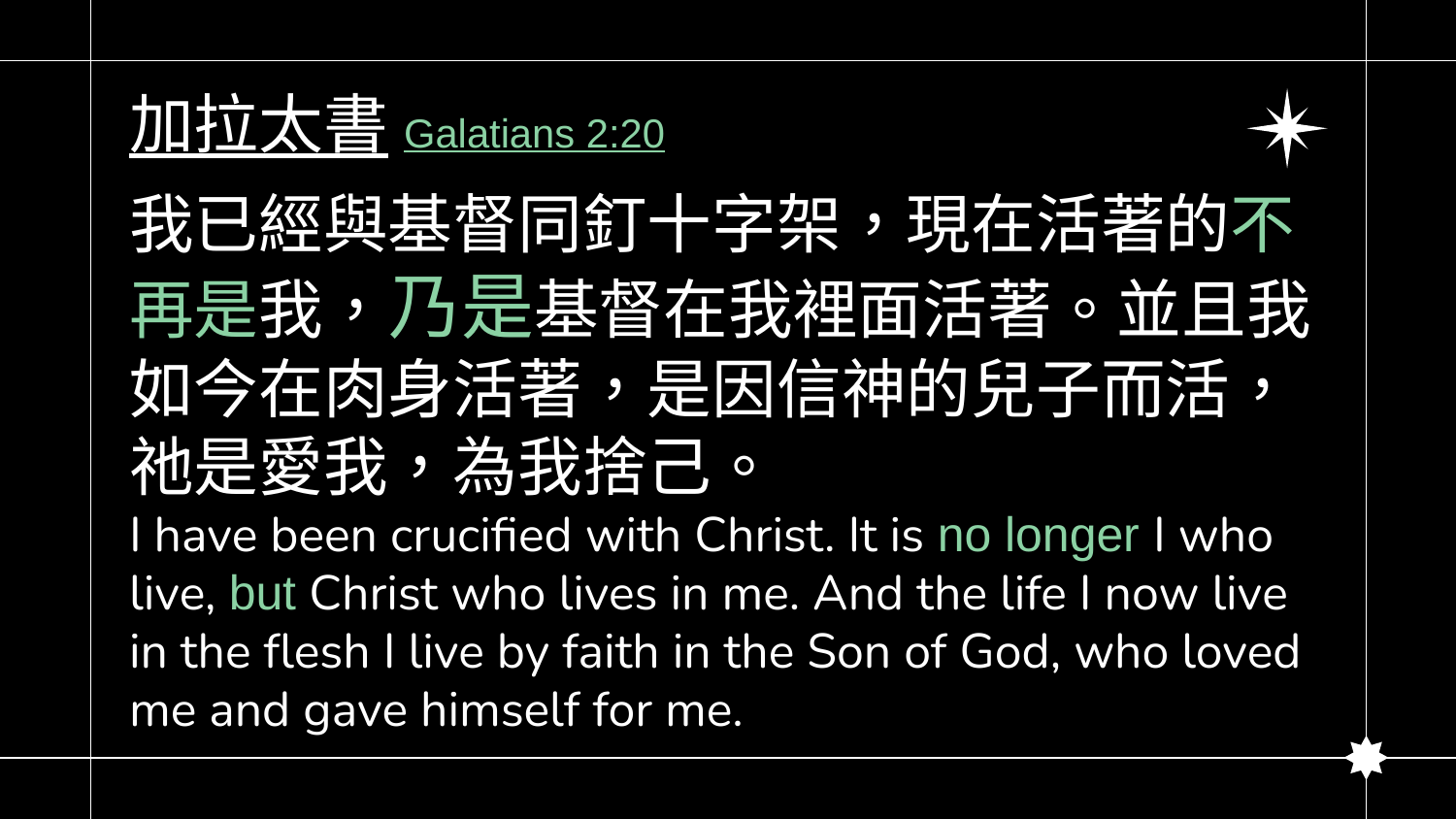

# 加拉太書Galatians 2:20

我已經與基督同釘十字架，現在活著的不再是我，乃是基督在我裡面活著。並且我如今在肉身活著，是因信神的兒子而活，祂是愛我，為我捨己。
I have been crucified with Christ. It is no longer I who live, but Christ who lives in me. And the life I now live in the flesh I live by faith in the Son of God, who loved me and gave himself for me.